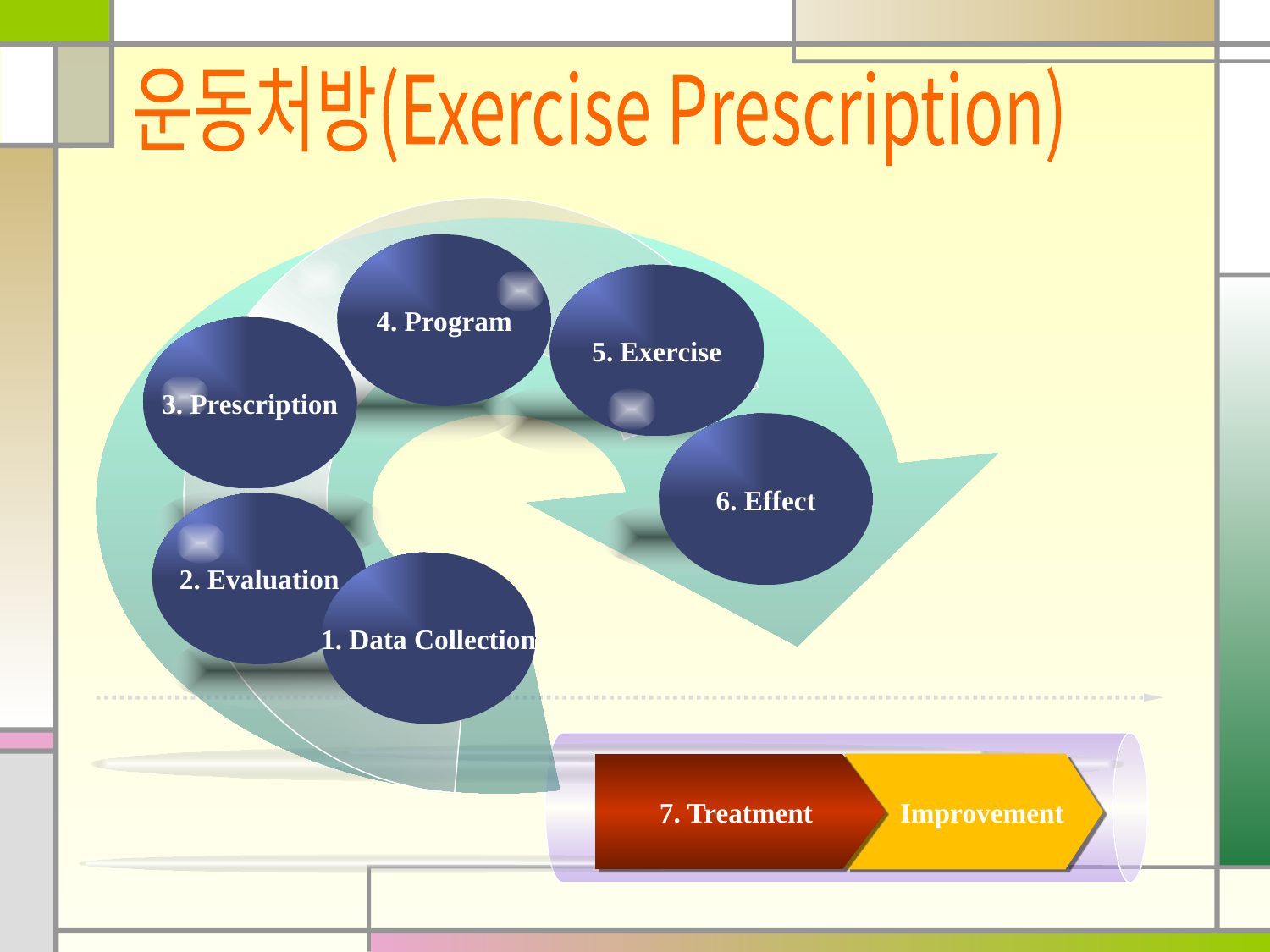

운동처방(Exercise Prescription)

4. Program

5. Exercise

3. Prescription

6. Effect

2. Evaluation

1. Data Collection

  7. Treatment
     Improvement